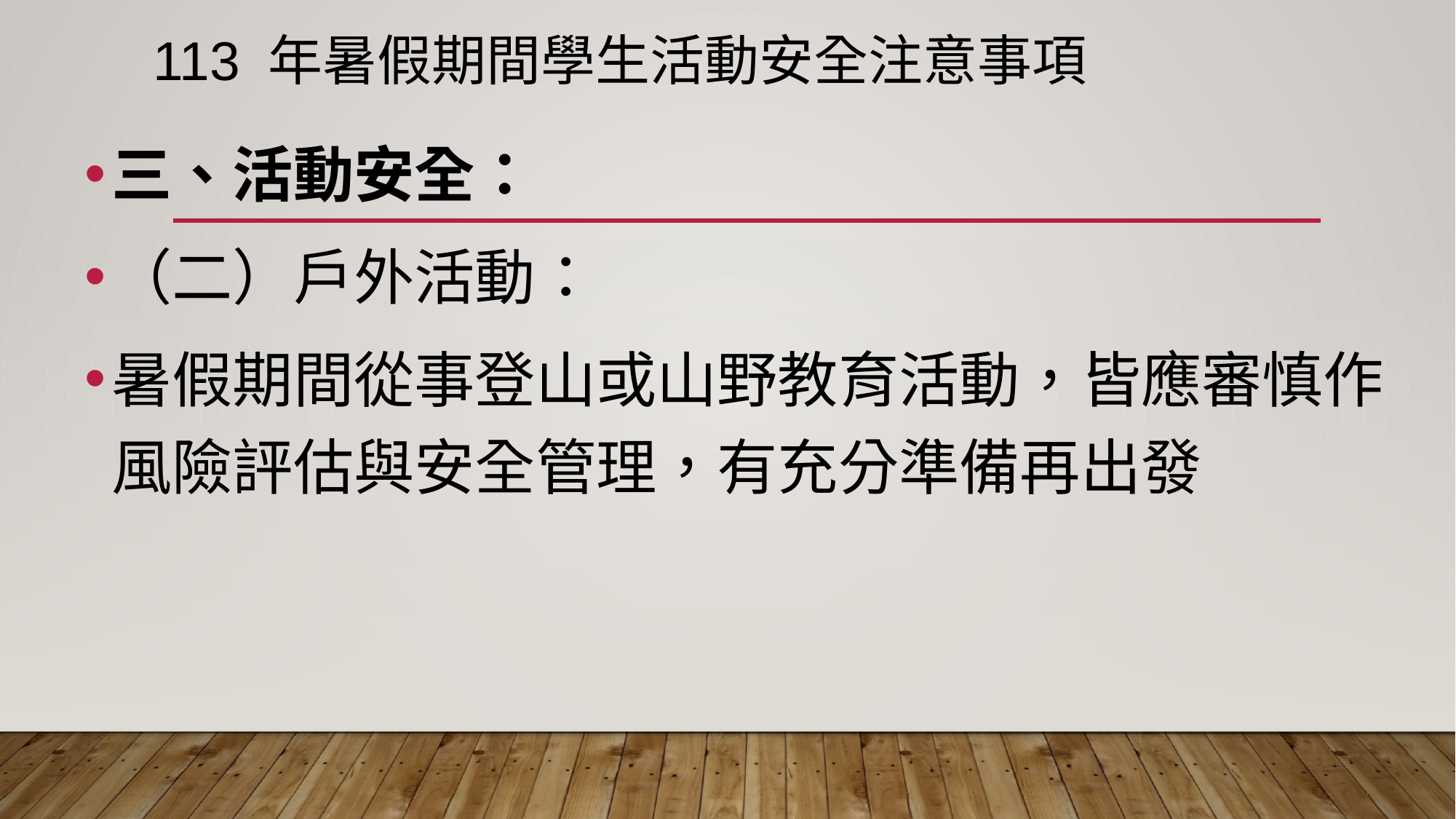

# 113 年暑假期間學生活動安全注意事項
三、活動安全：
（二）戶外活動：
暑假期間從事登山或山野教育活動，皆應審慎作風險評估與安全管理，有充分準備再出發